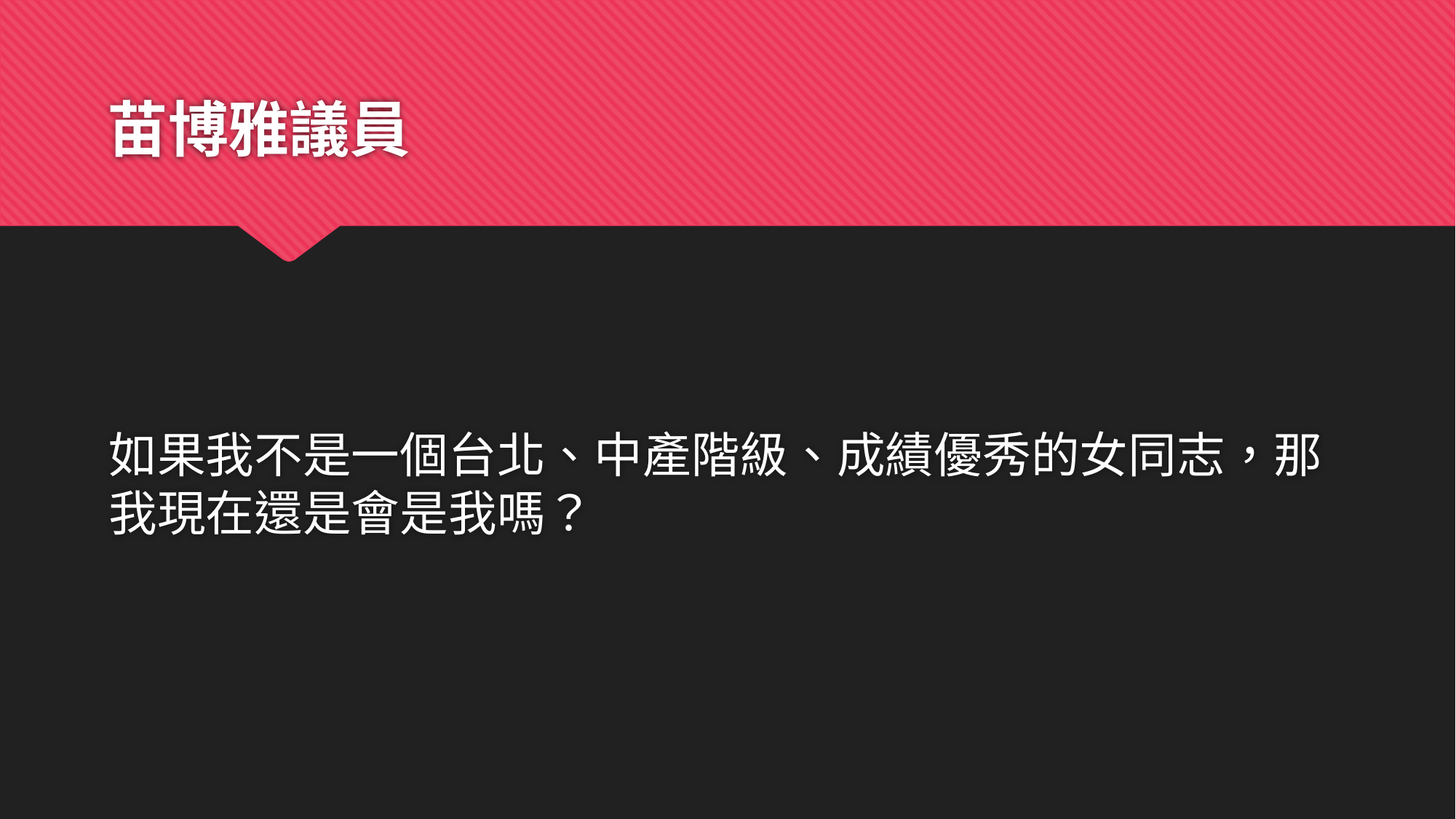

# 苗博雅議員
如果我不是一個台北、中產階級、成績優秀的女同志，那我現在還是會是我嗎？